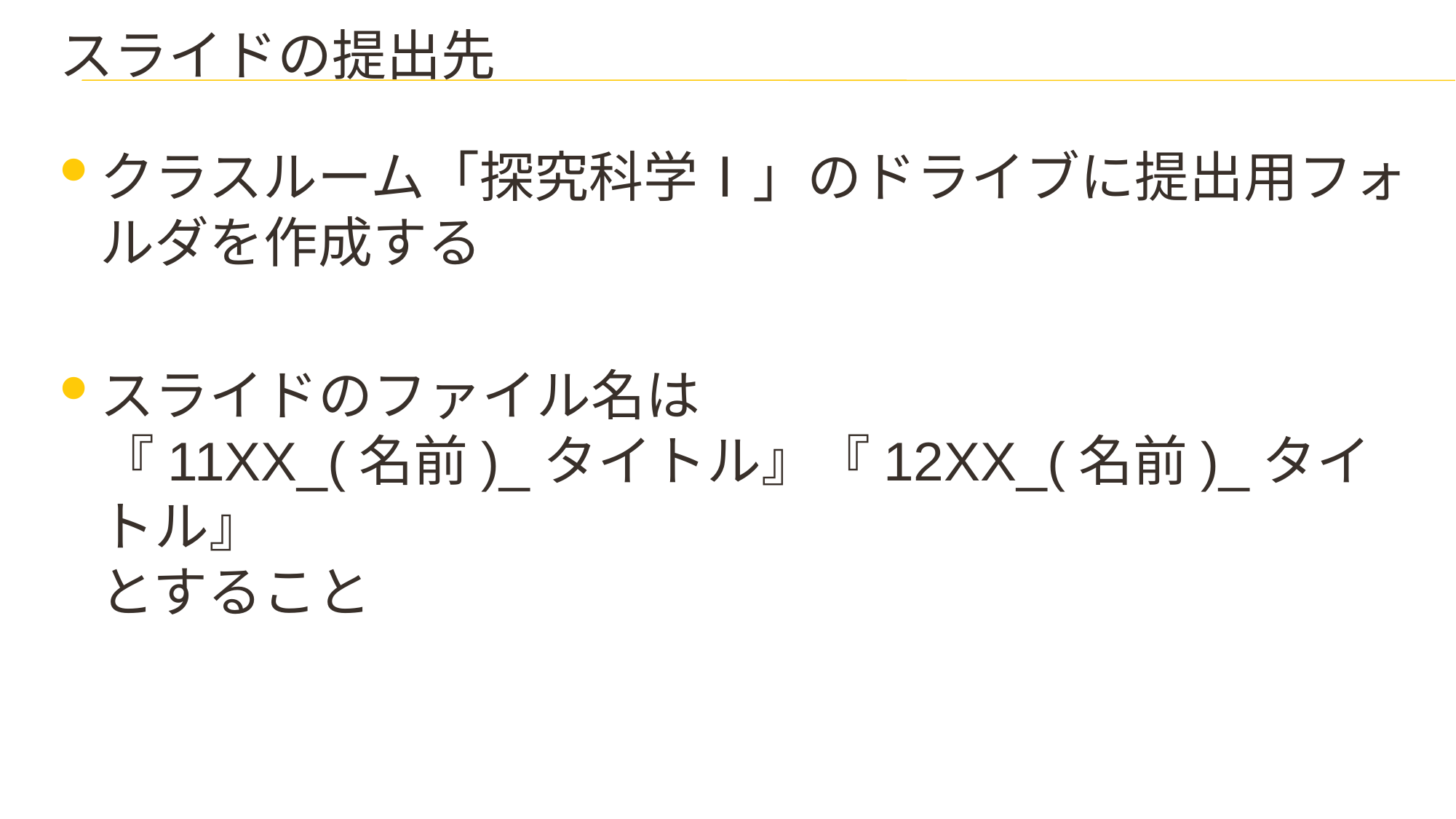

# スライドの提出先
クラスルーム「探究科学Ⅰ」のドライブに提出用フォルダを作成する

スライドのファイル名は
『11XX_(名前)_タイトル』『12XX_(名前)_タイトル』
とすること